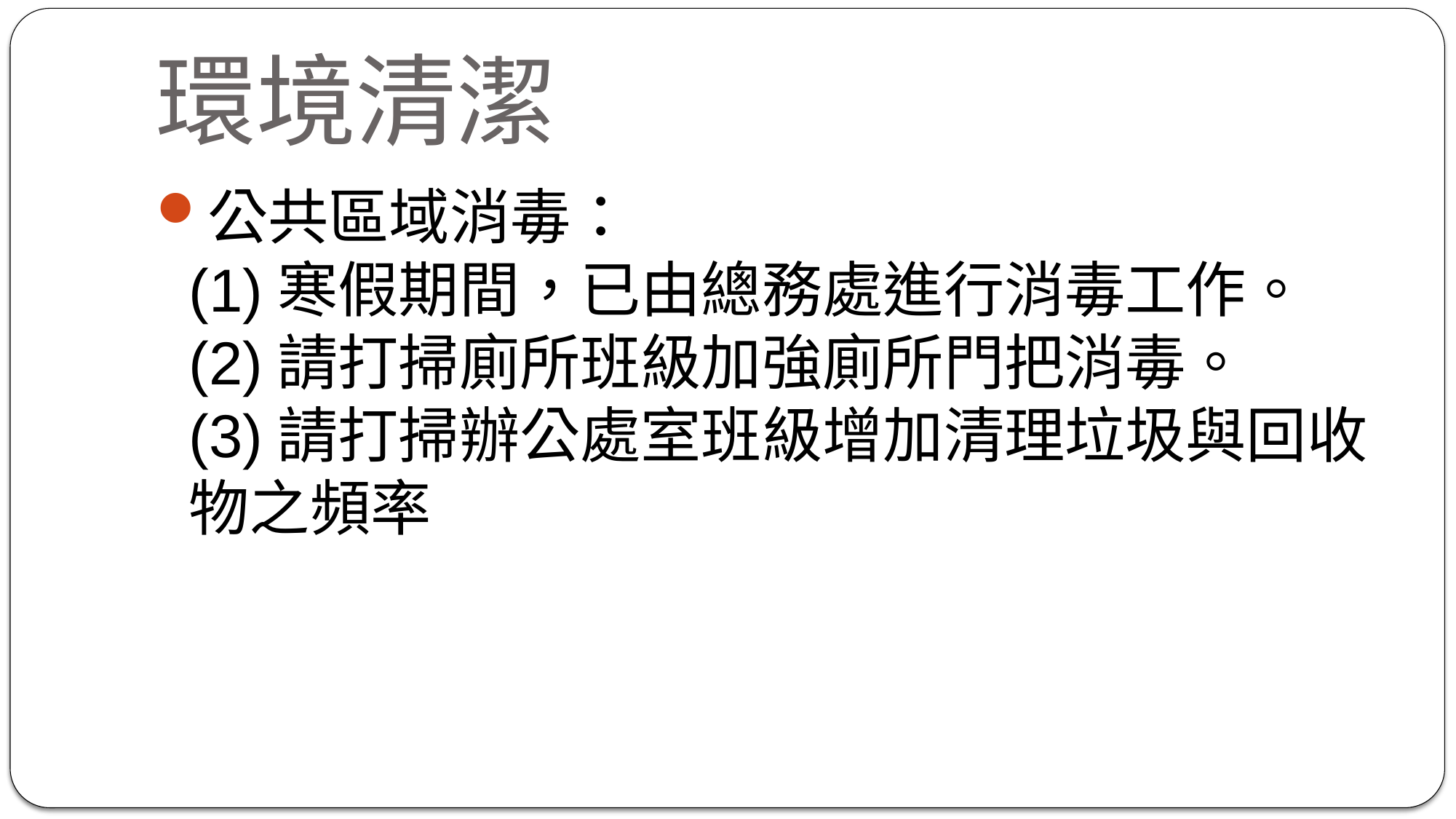

# 環境清潔
公共區域消毒：
(1)寒假期間，已由總務處進行消毒工作。
(2)請打掃廁所班級加強廁所門把消毒。
(3)請打掃辦公處室班級增加清理垃圾與回收物之頻率